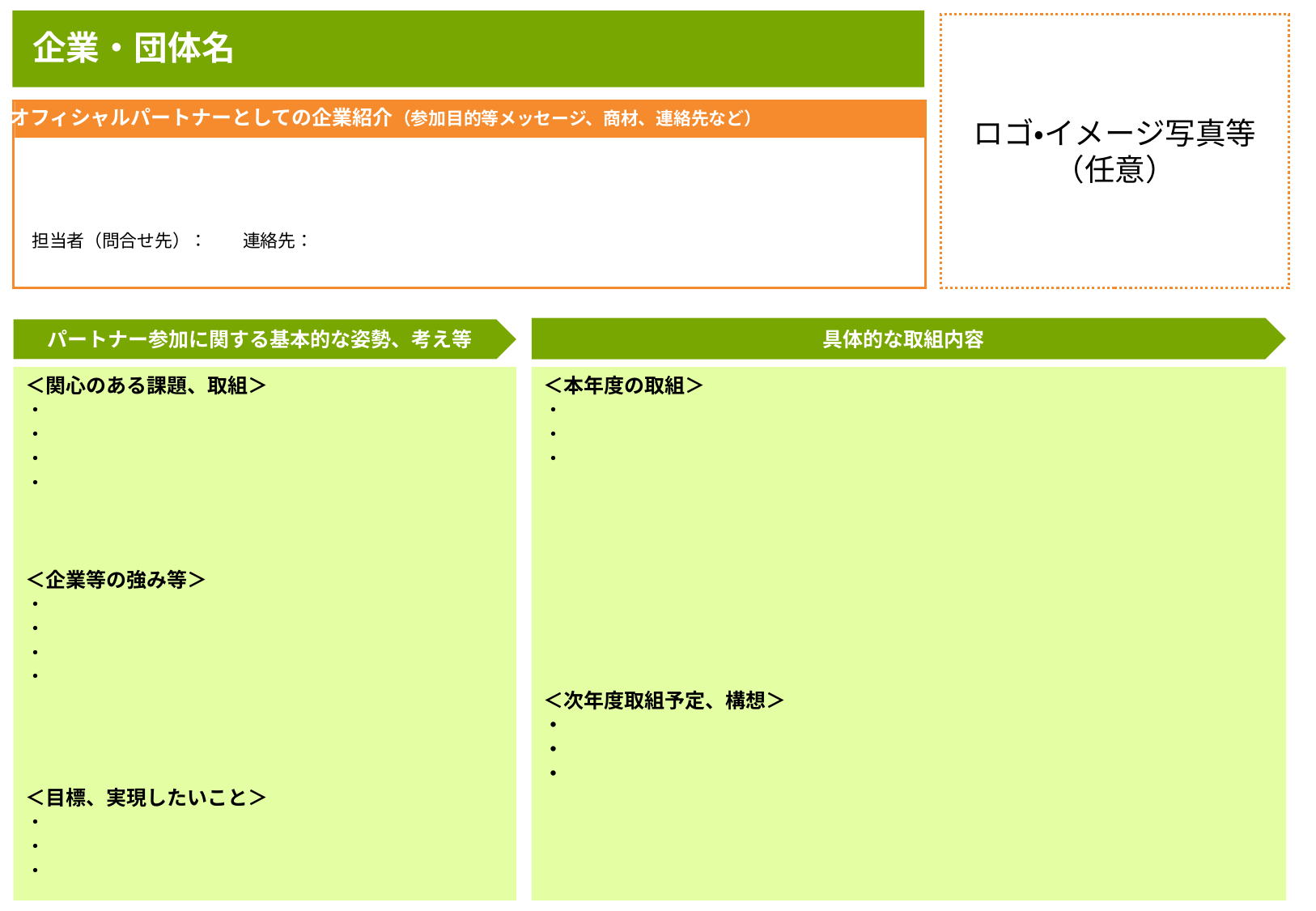

ロゴ・イメージ写真等
（任意）
企業・団体名
オフィシャルパートナーとしての企業紹介（参加目的等メッセージ、商材、連絡先など）

担当者（問合せ先）：　　連絡先：

具体的な取組内容
パートナー参加に関する基本的な姿勢、考え等
＜関心のある課題、取組＞
・
・
・
・

＜企業等の強み等＞
・
・
・
・

＜目標、実現したいこと＞
・
・
・

＜本年度の取組＞
・
・
・

＜次年度取組予定、構想＞
・
・
・
【プロジェクト2. 　　　　　　　　　　　　　　　　　　　　　　　　　　　　】
①種別
②協業先
③プロジェクト内容

④課題、きっかけ／結果、効果